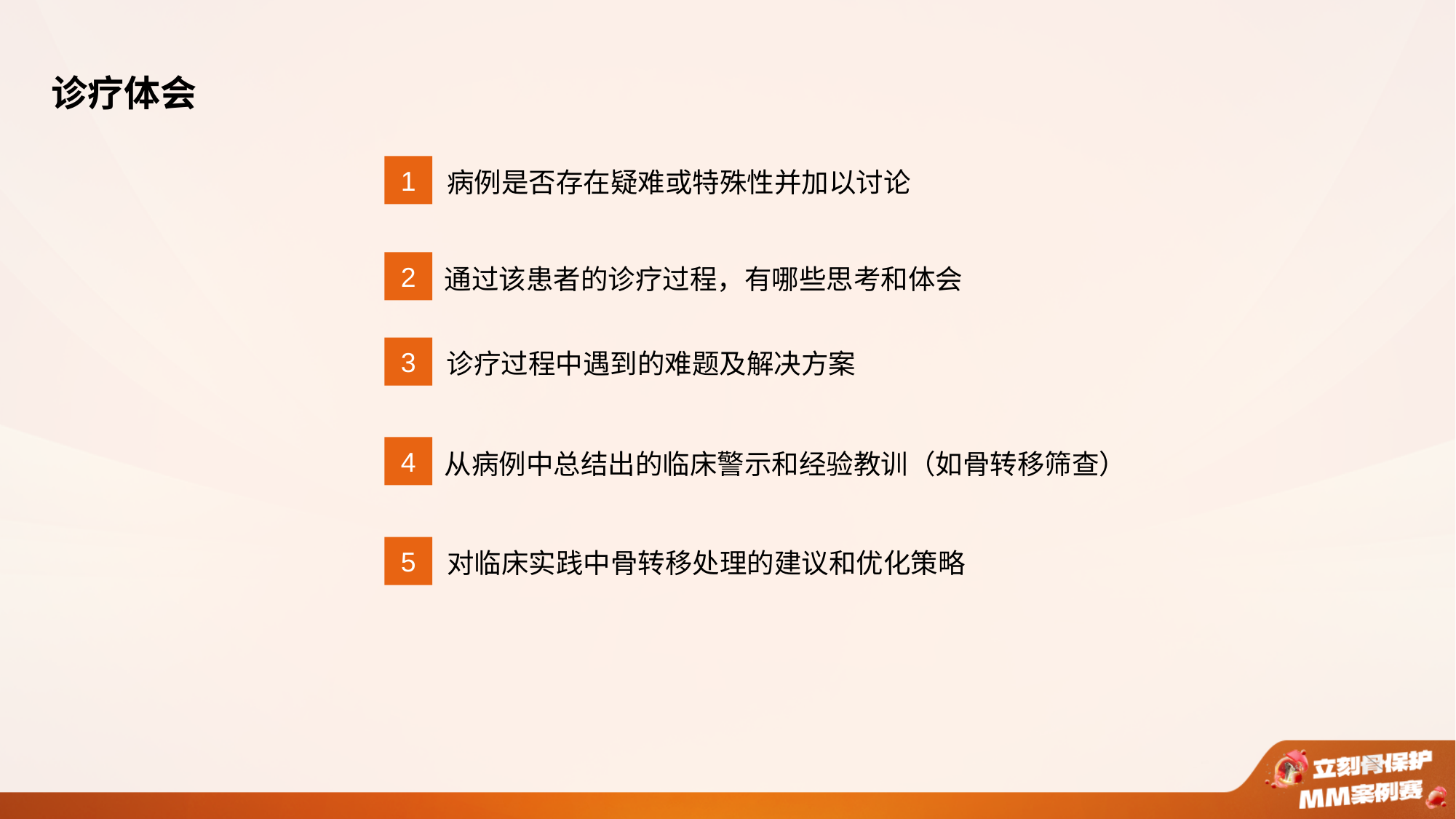

诊疗体会
1
病例是否存在疑难或特殊性并加以讨论
2
通过该患者的诊疗过程，有哪些思考和体会
3
诊疗过程中遇到的难题及解决方案
4
从病例中总结出的临床警示和经验教训（如骨转移筛查）
5
对临床实践中骨转移处理的建议和优化策略